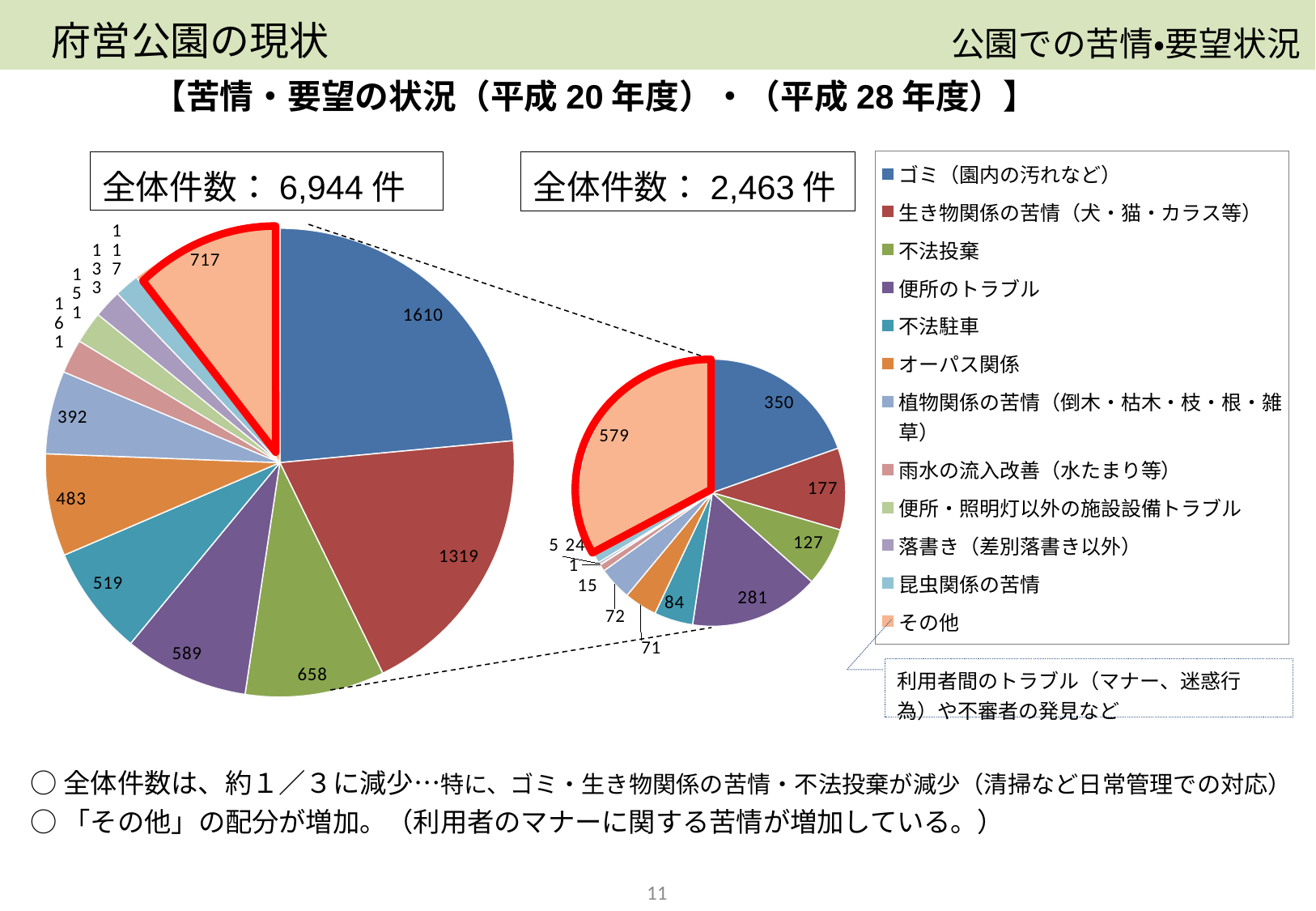

府営公園の現状
公園での苦情・要望状況
【苦情・要望の状況（平成20年度）・（平成28年度）】

### Chart

| Category |  |
|---|---|
| ゴミ（園内の汚れなど） | 350.0 |
| 生き物関係の苦情（犬・猫・カラス等） | 177.0 |
| 不法投棄 | 127.0 |
| 便所のトラブル | 281.0 |
| 不法駐車 | 84.0 |
| オーパス関係 | 71.0 |
| 植物関係の苦情（倒木・枯木・枝・根・雑草） | 72.0 |
| 雨水の流入改善（水たまり等） | 15.0 |
| 便所・照明灯以外の施設設備トラブル | 1.0 |
| 落書き（差別落書き以外） | 5.0 |
| 昆虫関係の苦情 | 24.0 |
| その他 | 579.0 |
全体件数：6,944件
全体件数：2,463件

### Chart

| Category |  |
|---|---|
| ゴミ（園内の汚れなど） | 1610.0 |
| 生き物関係の苦情（犬・猫・カラス等） | 1319.0 |
| 不法投棄 | 658.0 |
| 便所のトラブル | 589.0 |
| 不法駐車 | 519.0 |
| オーパス関係 | 483.0 |
| 植物関係の苦情（倒木・枯木・枝・根・雑草） | 392.0 |
| 雨水の流入改善（水たまり等） | 161.0 |
| 便所・照明灯以外の施設設備トラブル | 151.0 |
| 落書き（差別落書き以外） | 133.0 |
| 昆虫関係の苦情 | 117.0 |
| その他 | 717.0 |

○全体件数は、約１／３に減少…特に、ゴミ・生き物関係の苦情・不法投棄が減少（清掃など日常管理での対応）
○「その他」の配分が増加。（利用者のマナーに関する苦情が増加している。）
11